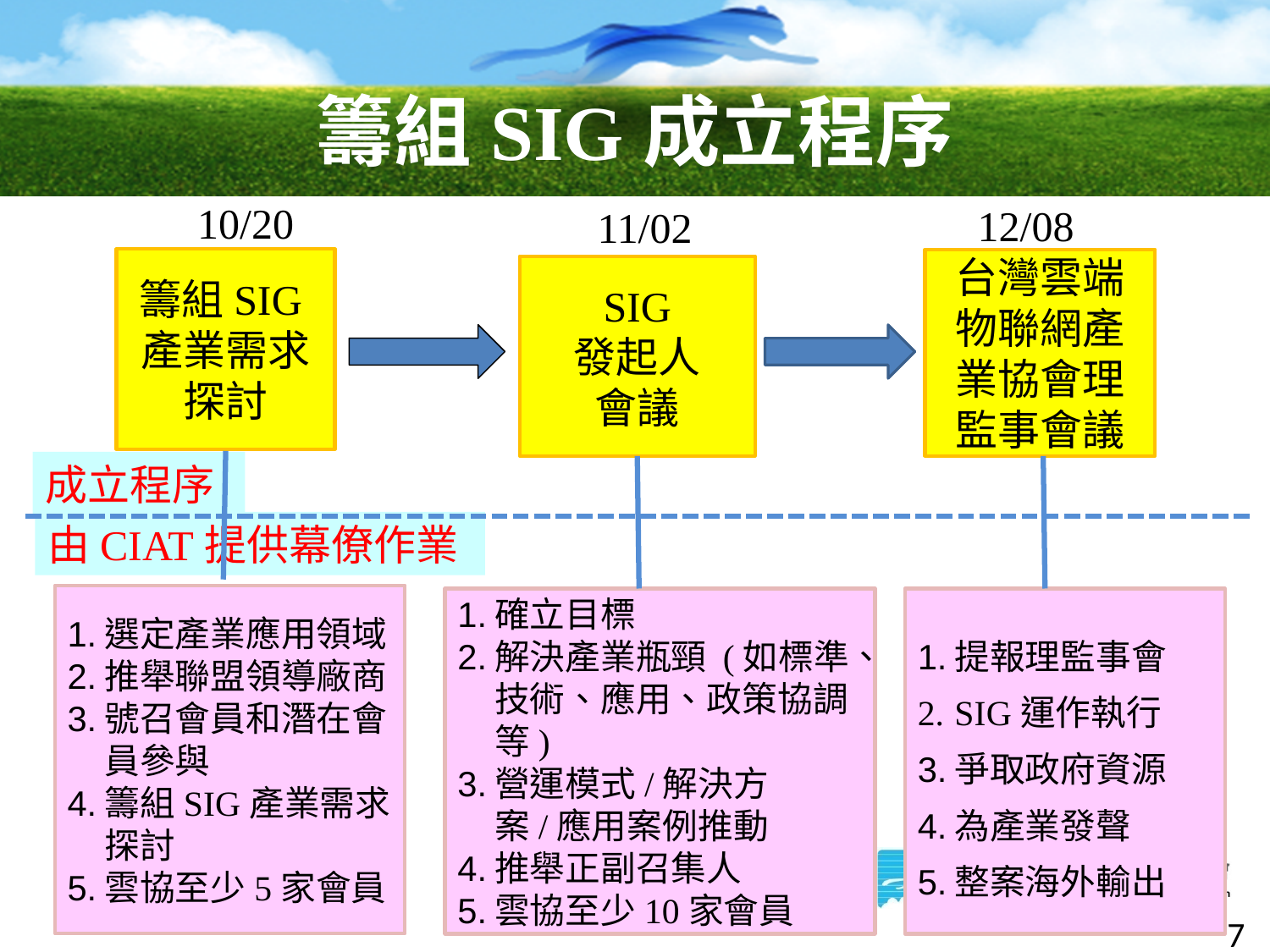

# 籌組SIG成立程序
10/20
12/08
11/02
籌組SIG產業需求探討
台灣雲端物聯網產業協會理監事會議
SIG
發起人
會議

成立程序
由CIAT提供幕僚作業

選定產業應用領域
推舉聯盟領導廠商
號召會員和潛在會員參與
籌組SIG產業需求探討
雲協至少5家會員

提報理監事會
SIG運作執行
爭取政府資源
為產業發聲
整案海外輸出
確立目標
解決產業瓶頸 (如標準、技術、應用、政策協調等)
營運模式/解決方案/應用案例推動
推舉正副召集人
雲協至少10家會員